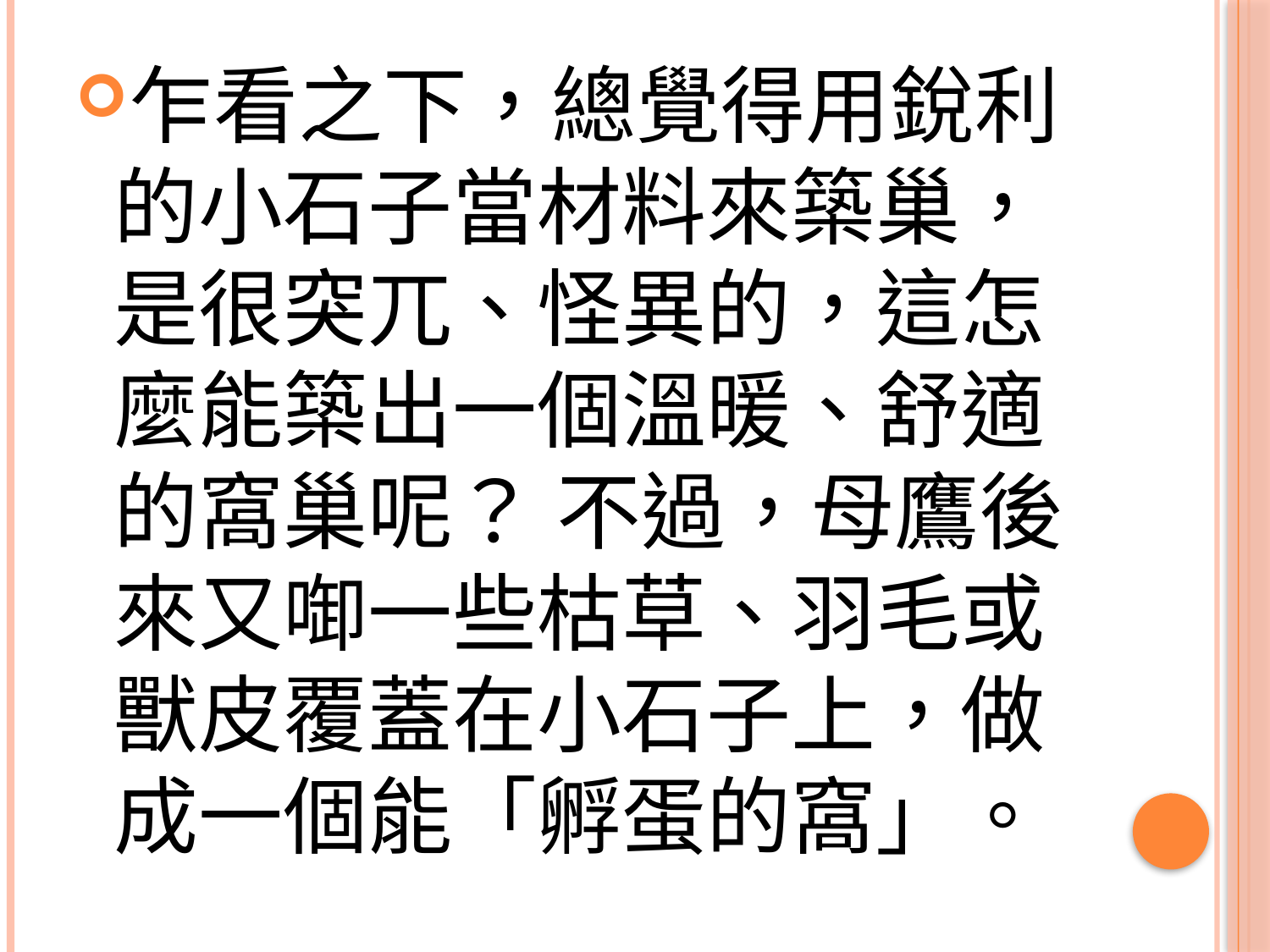

乍看之下，總覺得用銳利的小石子當材料來築巢，是很突兀、怪異的，這怎麼能築出一個溫暖、舒適的窩巢呢？ 不過，母鷹後來又啣一些枯草、羽毛或獸皮覆蓋在小石子上，做成一個能「孵蛋的窩」。